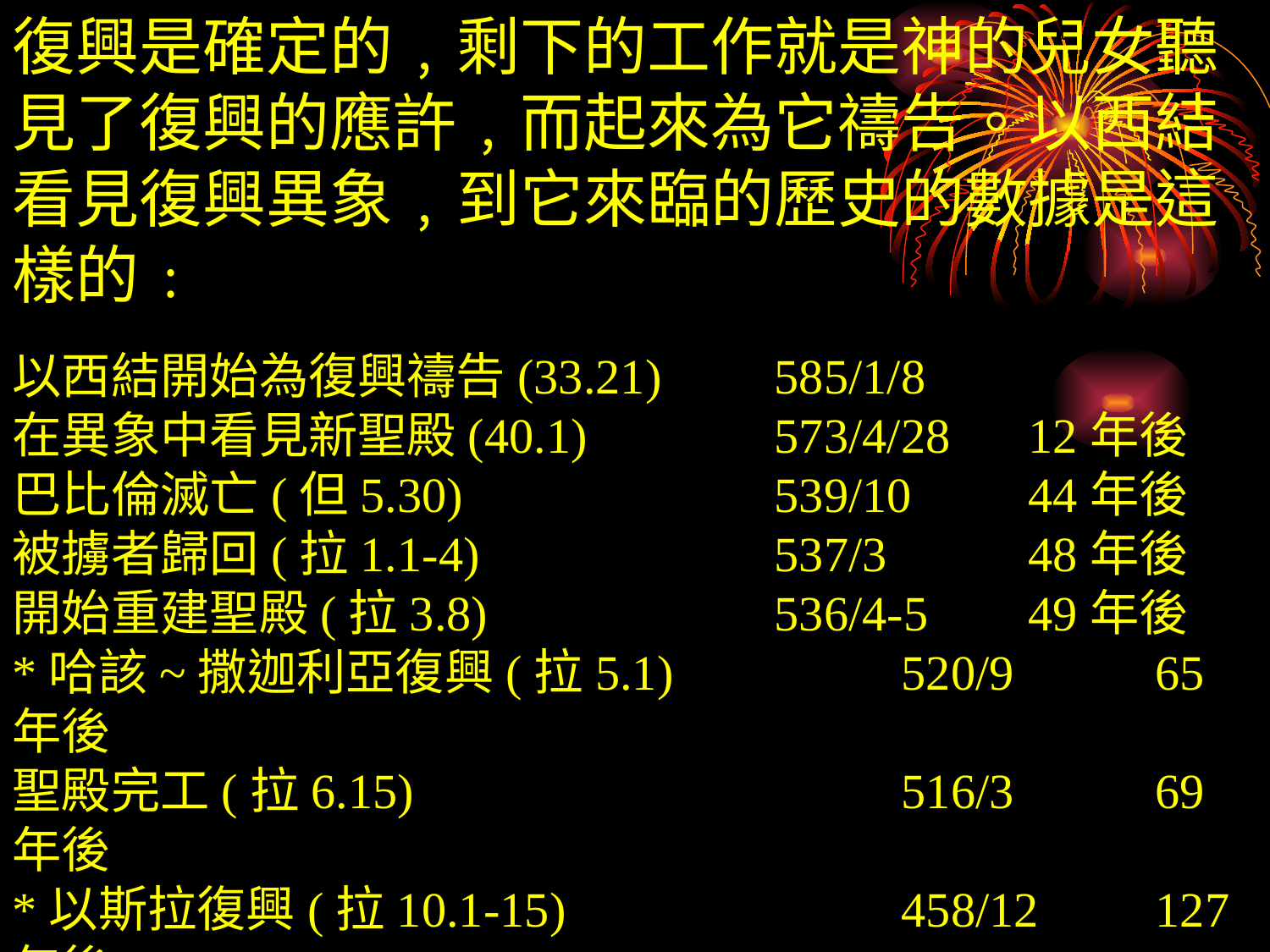

復興是確定的﹐剩下的工作就是神的兒女聽見了復興的應許﹐而起來為它禱告。以西結看見復興異象﹐到它來臨的歷史的數據是這樣的﹕

以西結開始為復興禱告(33.21)	585/1/8
在異象中看見新聖殿(40.1)		573/4/28	12年後
巴比倫滅亡(但5.30)			539/10	44年後
被擄者歸回(拉1.1-4)			537/3		48年後
開始重建聖殿(拉3.8)			536/4-5	49年後
*哈該~撒迦利亞復興(拉5.1)		520/9		65年後
聖殿完工(拉6.15)				516/3		69年後
*以斯拉復興(拉10.1-15)			458/12	127年後
重建聖城(尼6.15)				445/10	140年後
*尼希米復興(尼10.1-15)			445/10	140年後